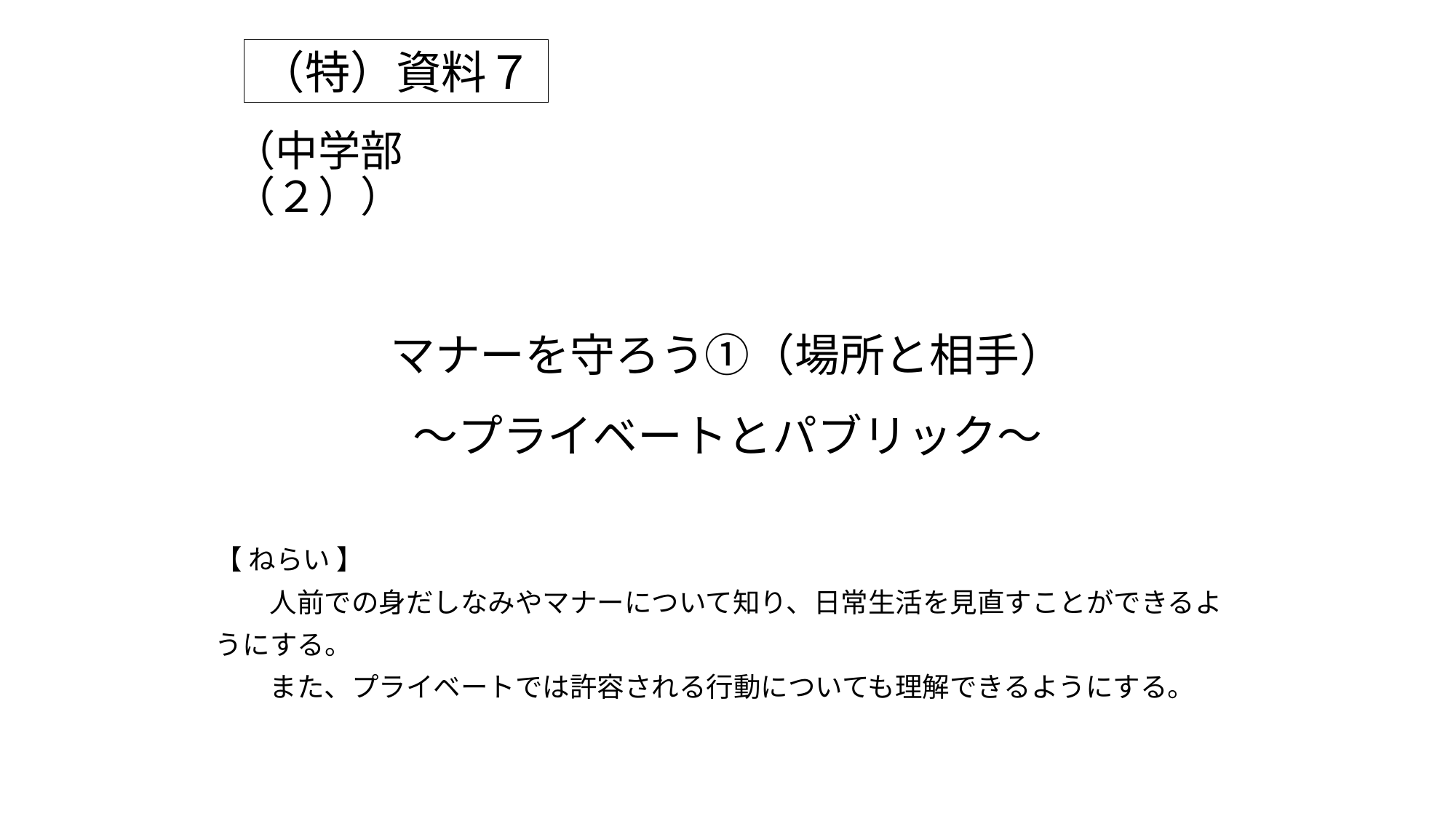

（特）資料７
# （中学部（２））
マナーを守ろう①（場所と相手）
～プライベートとパブリック～
【 ねらい 】
　　人前での身だしなみやマナーについて知り、日常生活を見直すことができるようにする。
　　また、プライベートでは許容される行動についても理解できるようにする。